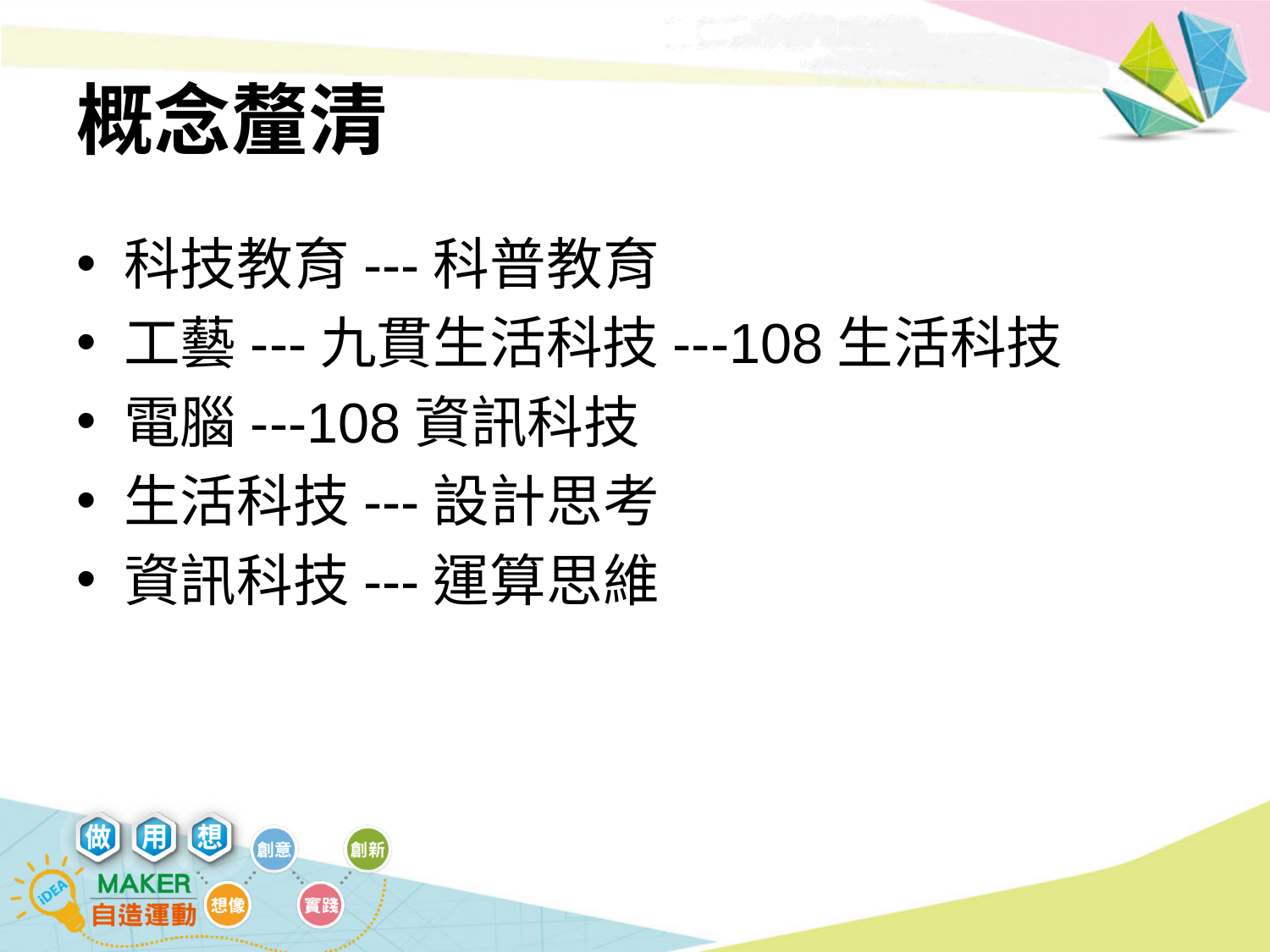

# 概念釐清
科技教育---科普教育
工藝---九貫生活科技---108生活科技
電腦---108資訊科技
生活科技---設計思考
資訊科技---運算思維